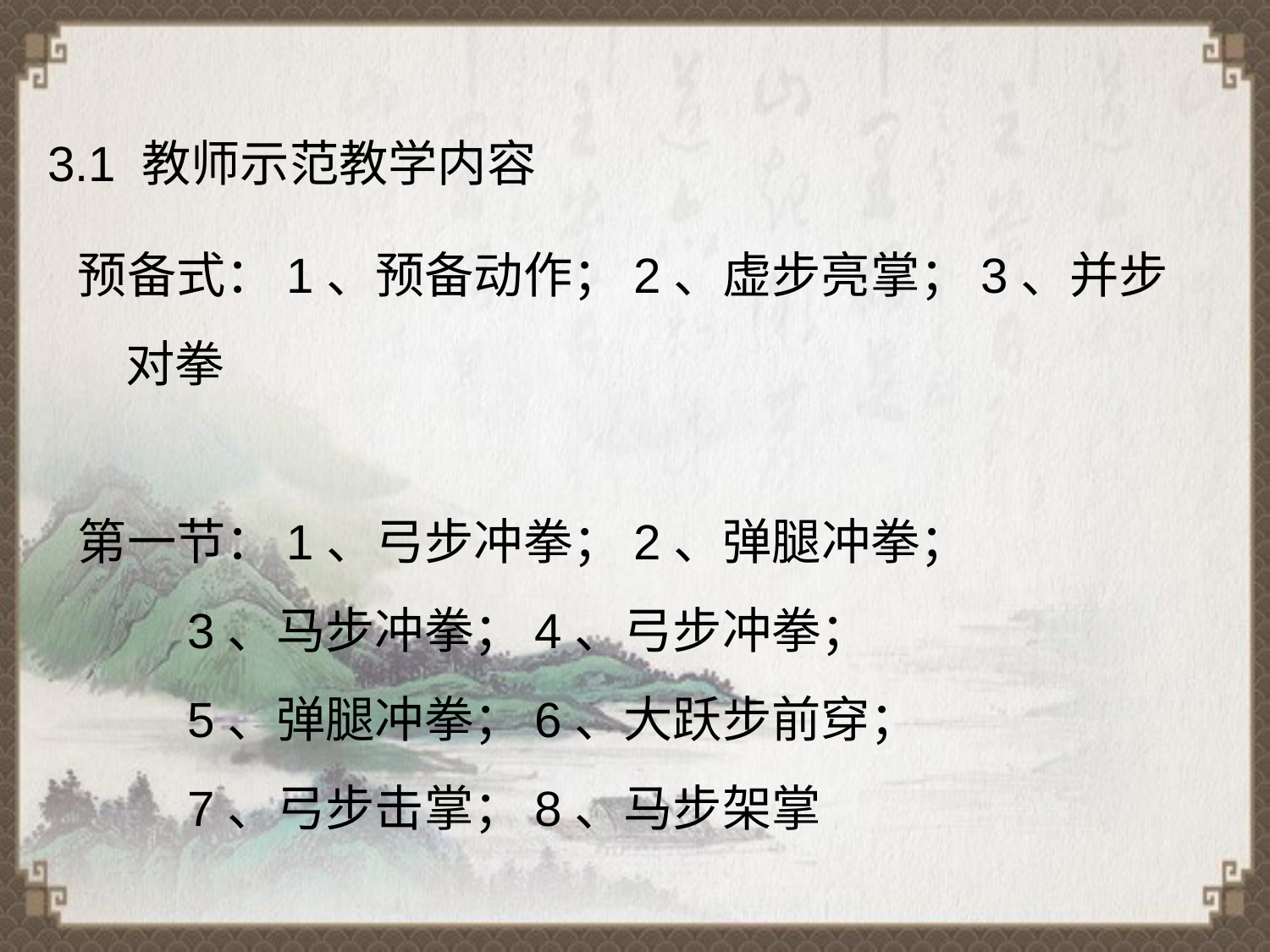

3.1 教师示范教学内容

预备式：1、预备动作；2、虚步亮掌；3、并步对拳

第一节：1、弓步冲拳；2、弹腿冲拳；
        3、马步冲拳；4、弓步冲拳；
        5、弹腿冲拳；6、大跃步前穿；
        7、弓步击掌；8、马步架掌